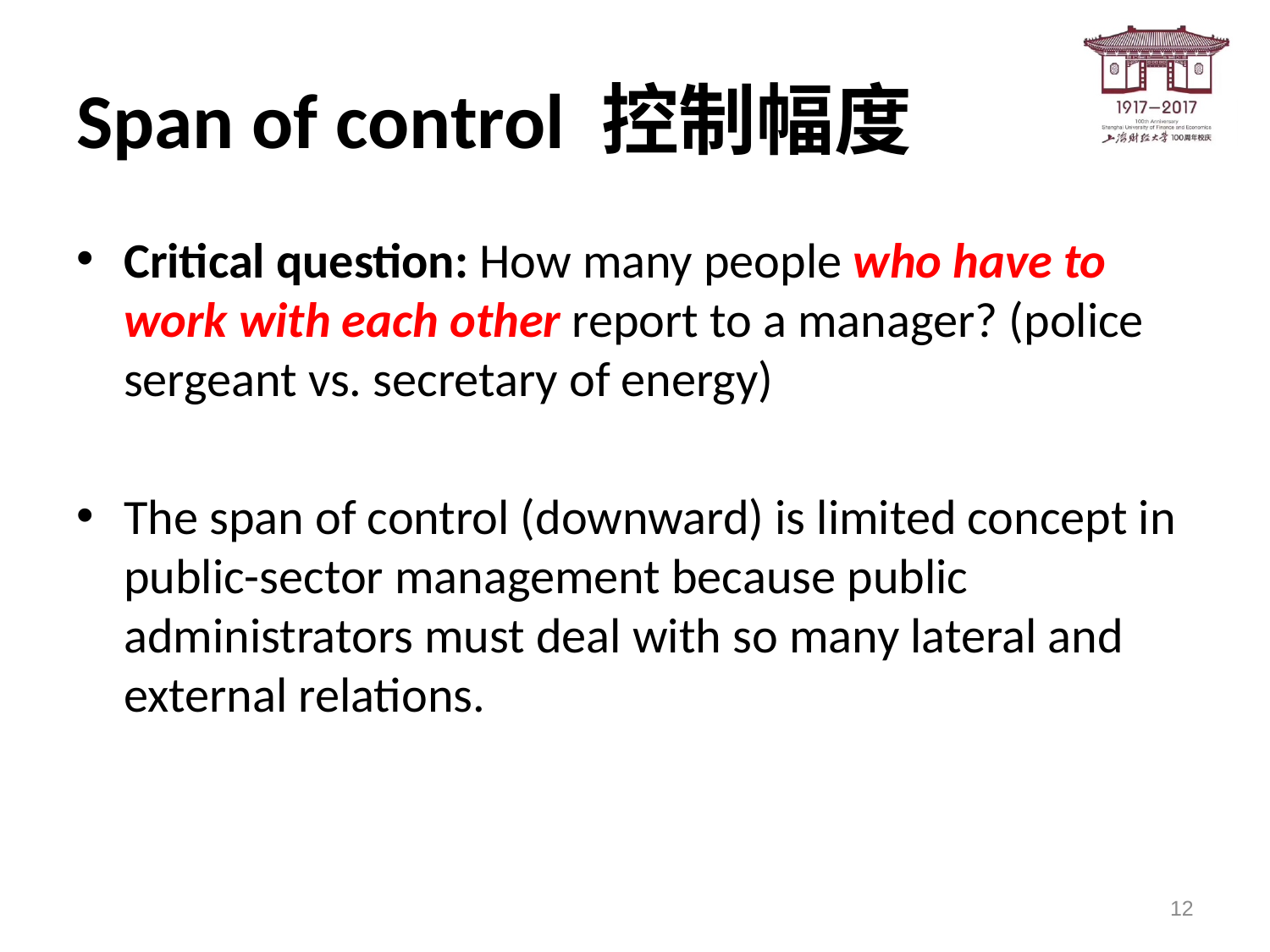

# Span of control 控制幅度
Critical question: How many people who have to work with each other report to a manager? (police sergeant vs. secretary of energy)

The span of control (downward) is limited concept in public-sector management because public administrators must deal with so many lateral and external relations.

12